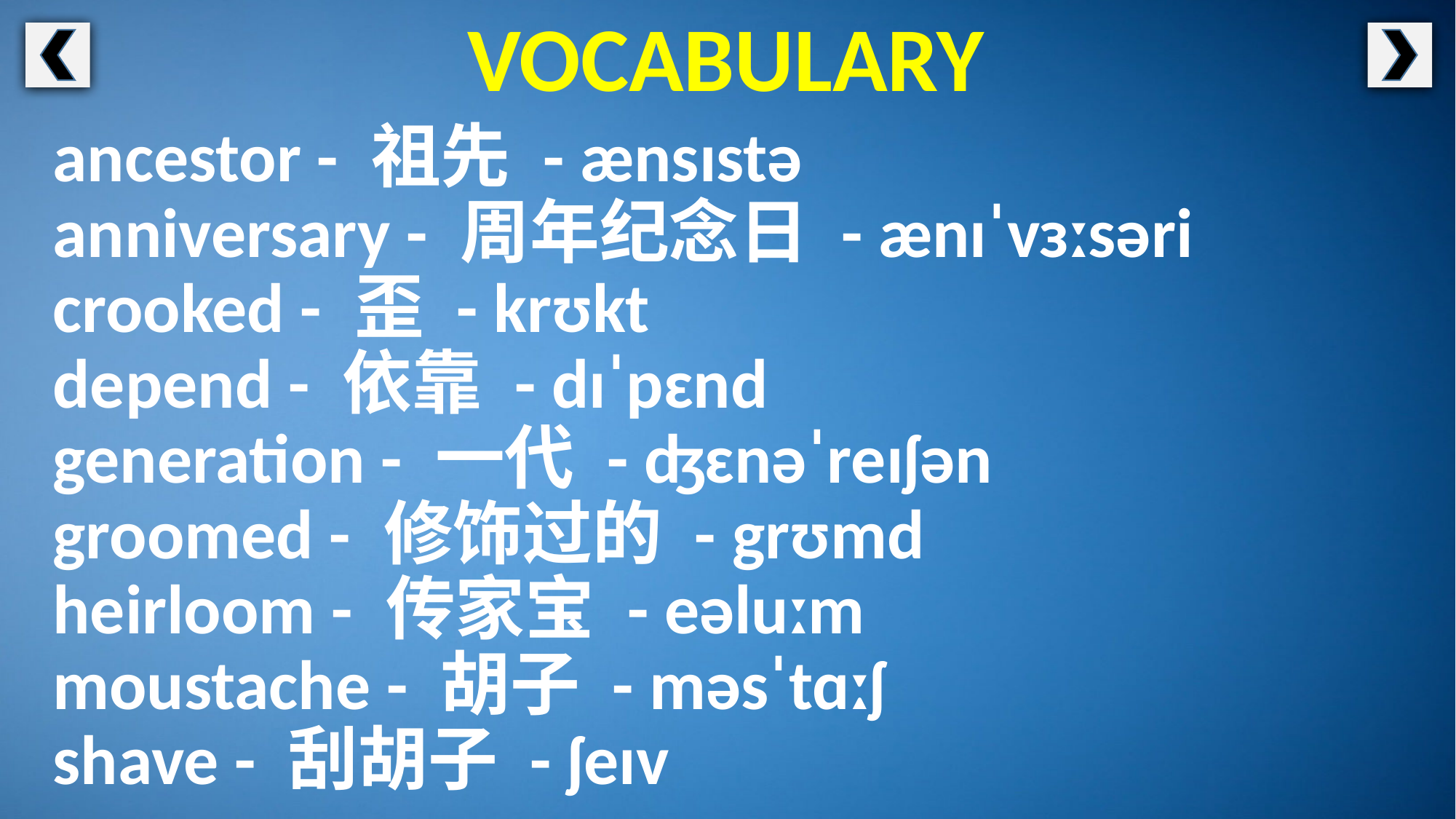

VOCABULARY
ancestor - 祖先 - ænsɪstə
anniversary - 周年纪念日 - ænɪˈvɜːsəri
crooked - 歪 - krʊkt
depend - 依靠 - dɪˈpɛnd
generation - 一代 - ʤɛnəˈreɪʃən
groomed - 修饰过的 - grʊmd
heirloom - 传家宝 - eəluːm
moustache - 胡子 - məsˈtɑːʃ
shave - 刮胡子 - ʃeɪv